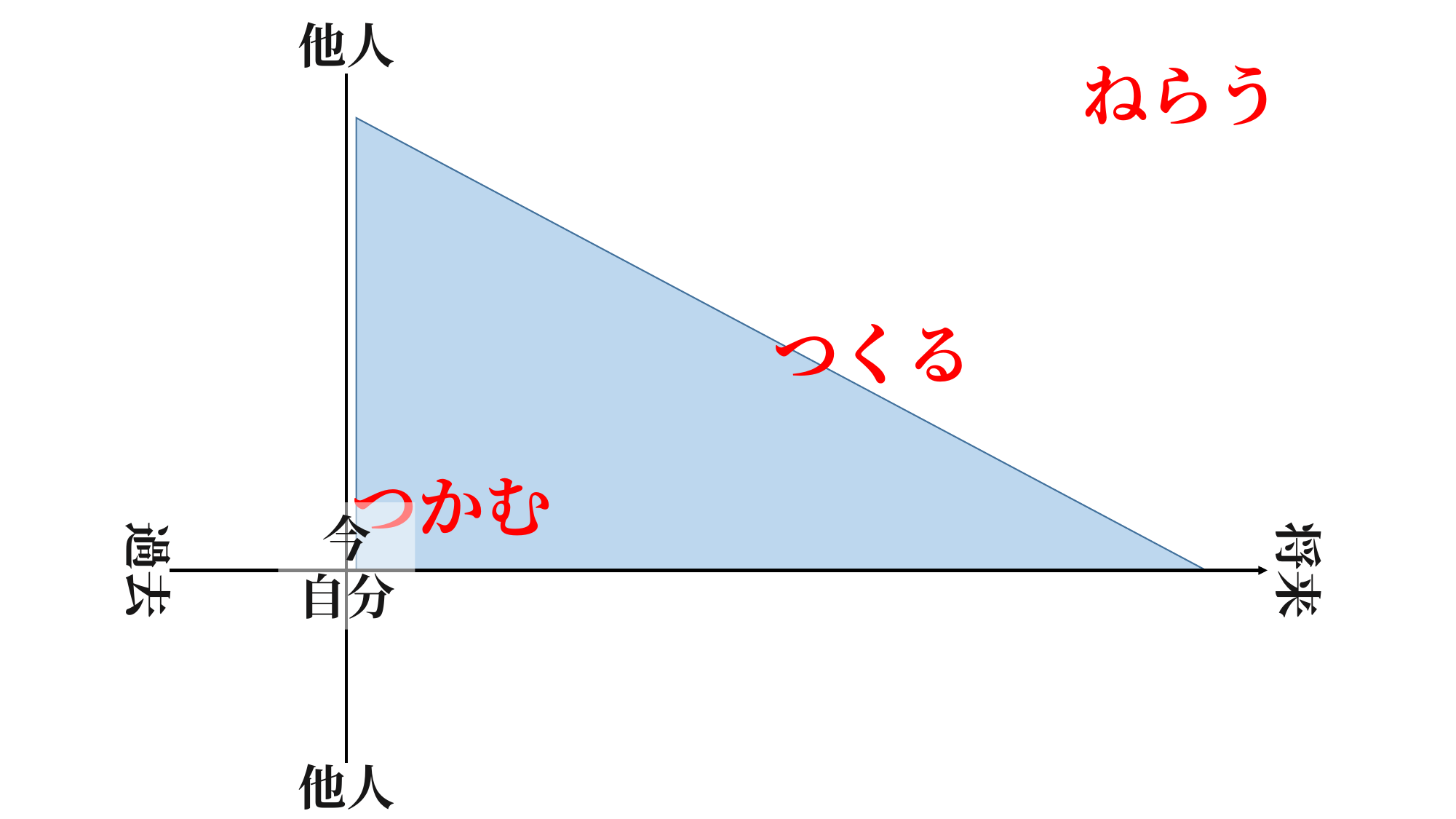

他人
ねらう

つくる
つかむ
今
自分
過去
将来
他人